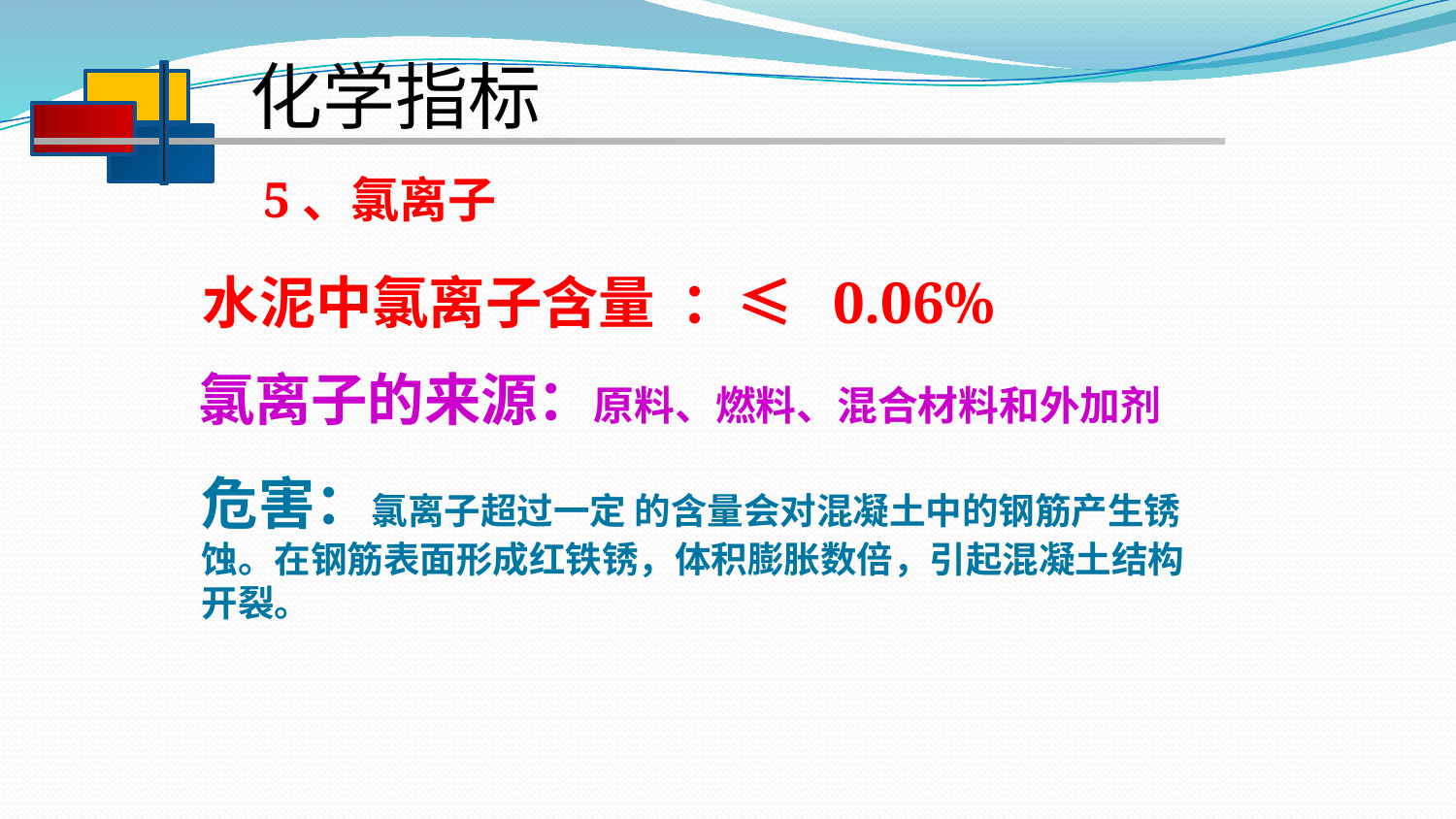

化学指标
5、氯离子
水泥中氯离子含量  ：≤  0.06%
氯离子的来源：原料、燃料、混合材料和外加剂
危害：氯离子超过一定 的含量会对混凝土中的钢筋产生锈蚀。在钢筋表面形成红铁锈，体积膨胀数倍，引起混凝土结构开裂。